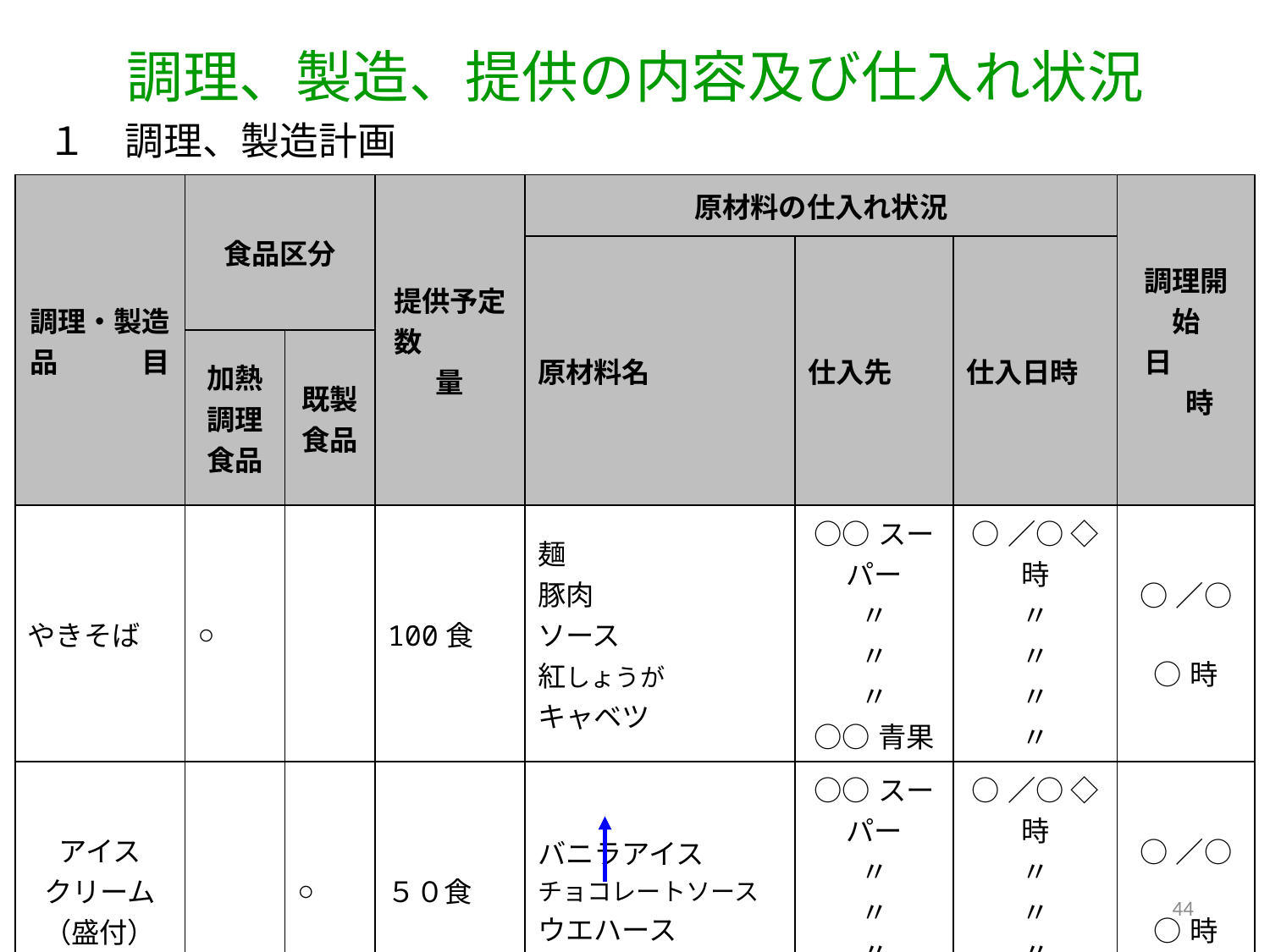

調理、製造、提供の内容及び仕入れ状況
１　調理、製造計画

| 調理・製造 品　　　目 | 食品区分 |  | 提供予定 数　　　量 | 原材料の仕入れ状況 |  |  | 調理開始 日　　　時 |
| --- | --- | --- | --- | --- | --- | --- | --- |
|  |  |  |  | 原材料名 | 仕入先 | 仕入日時 |  |
|  | 加熱 調理 食品 | 既製 食品 |  |  |  |  |  |
| やきそば | ○ |  | 100食 | 麺 豚肉 ソース 紅しょうが キャベツ | ○○スーパー 〃 〃 〃 ○○青果 | ○／○ ◇時 〃 〃 〃 〃 | ○／○ ○時 |
| アイス クリーム （盛付） |  | ○ | ５０食 | バニラアイス チョコレートソース ウエハース | ○○スーパー 〃 〃 〃 ○○青果 | ○／○ ◇時 〃 〃 〃 〃 | ○／○ ○時 |
調理・製造する品目を記入（盛り付ける、飲み物を注ぐだけでも該当）
44